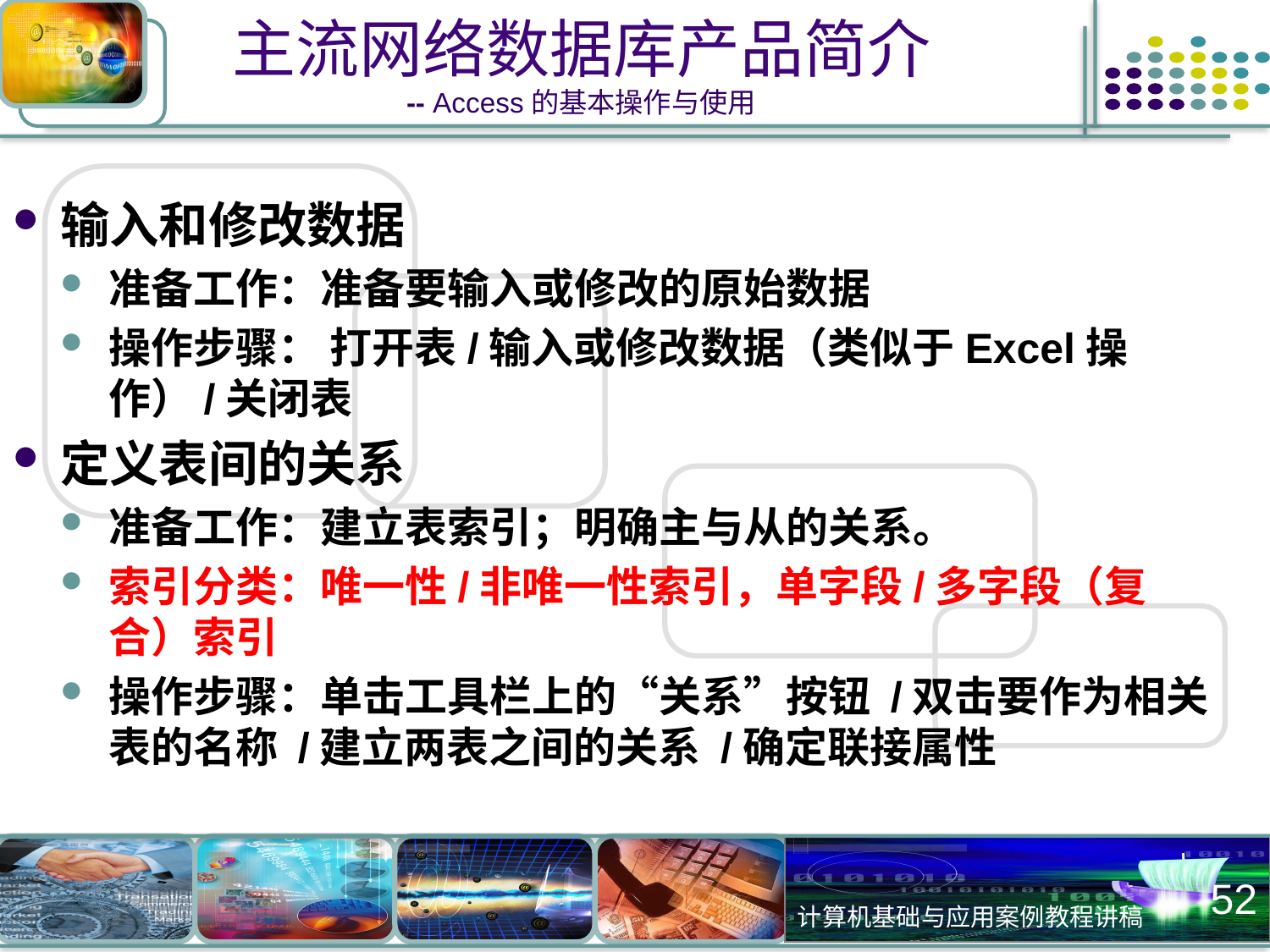

# 主流网络数据库产品简介 -- Access的基本操作与使用
输入和修改数据
准备工作：准备要输入或修改的原始数据
操作步骤： 打开表/输入或修改数据（类似于Excel操作）/关闭表
定义表间的关系
准备工作：建立表索引；明确主与从的关系。
索引分类：唯一性/非唯一性索引，单字段/多字段（复合）索引
操作步骤：单击工具栏上的“关系”按钮 /双击要作为相关表的名称 /建立两表之间的关系 /确定联接属性
52